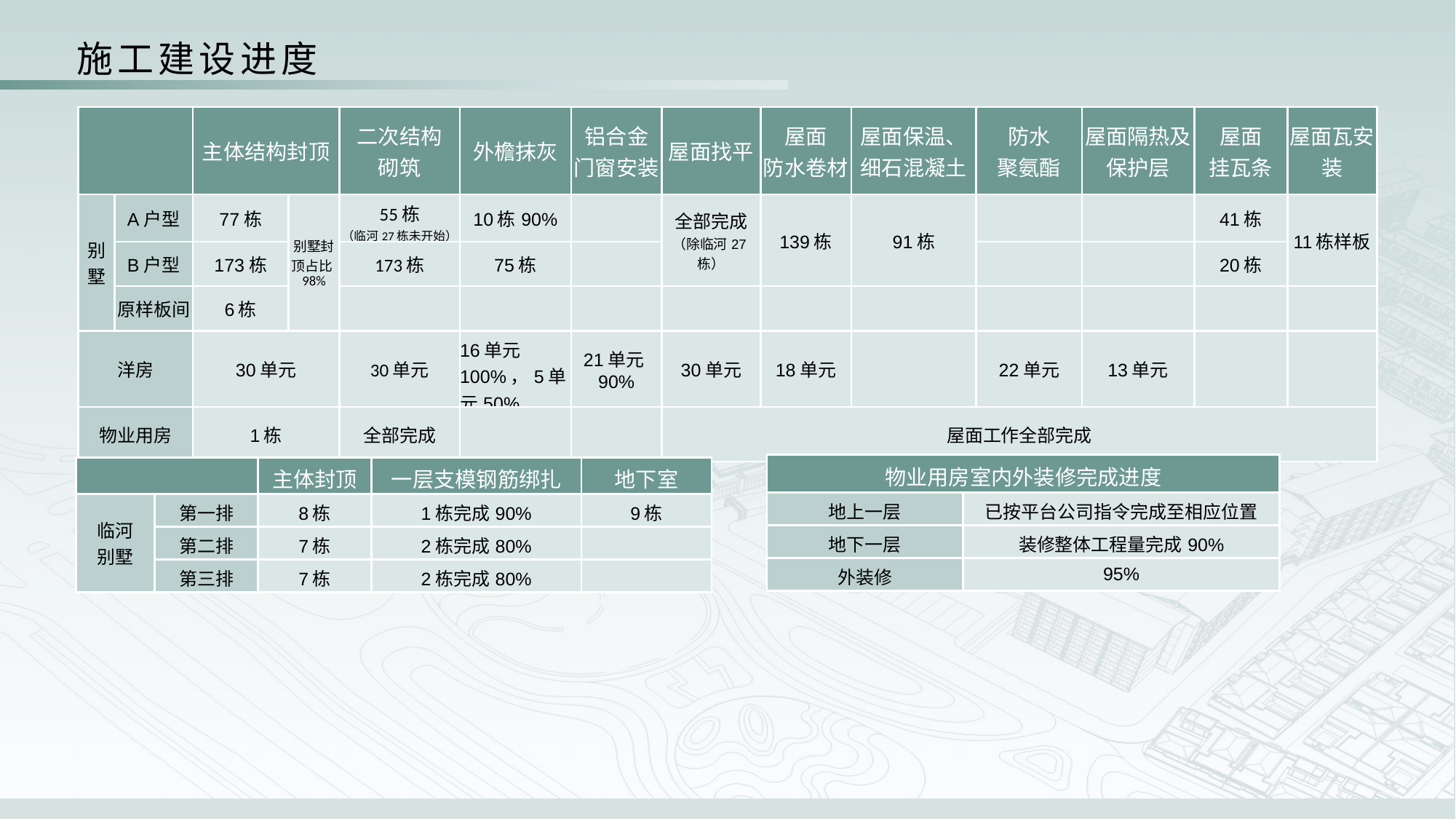

施工建设进度

|  |  | 主体结构封顶 |  | 二次结构 砌筑 | 外檐抹灰 | 铝合金 门窗安装 | 屋面找平 | 屋面 防水卷材 | 屋面保温、 细石混凝土 | 防水 聚氨酯 | 屋面隔热及保护层 | 屋面 挂瓦条 | 屋面瓦安装 |
| --- | --- | --- | --- | --- | --- | --- | --- | --- | --- | --- | --- | --- | --- |
| 别墅 | A户型 | 77栋 | 别墅封顶占比98% | 55栋 （临河27栋未开始） | 10栋90% |  | 全部完成 （除临河27栋） | 139栋 | 91栋 |  |  | 41栋 | 11栋样板 |
|  | B户型 | 173栋 |  | 173栋 | 75栋 |  |  |  |  |  |  | 20栋 |  |
|  | 原样板间 | 6栋 |  |  |  |  |  |  |  |  |  |  |  |
| 洋房 |  | 30单元 |  | 30单元 | 16单元100%，5单元50% | 21单元90% | 30单元 | 18单元 |  | 22单元 | 13单元 |  |  |
| 物业用房 |  | 1栋 |  | 全部完成 |  |  | 屋面工作全部完成 |  |  |  |  |  |  |
| 物业用房室内外装修完成进度 |  |
| --- | --- |
| 地上一层 | 已按平台公司指令完成至相应位置 |
| 地下一层 | 装修整体工程量完成90% |
| 外装修 | 95% |
|  |  | 主体封顶 | 一层支模钢筋绑扎 | 地下室 |
| --- | --- | --- | --- | --- |
| 临河 别墅 | 第一排 | 8栋 | 1栋完成90% | 9栋 |
|  | 第二排 | 7栋 | 2栋完成80% |  |
|  | 第三排 | 7栋 | 2栋完成80% |  |